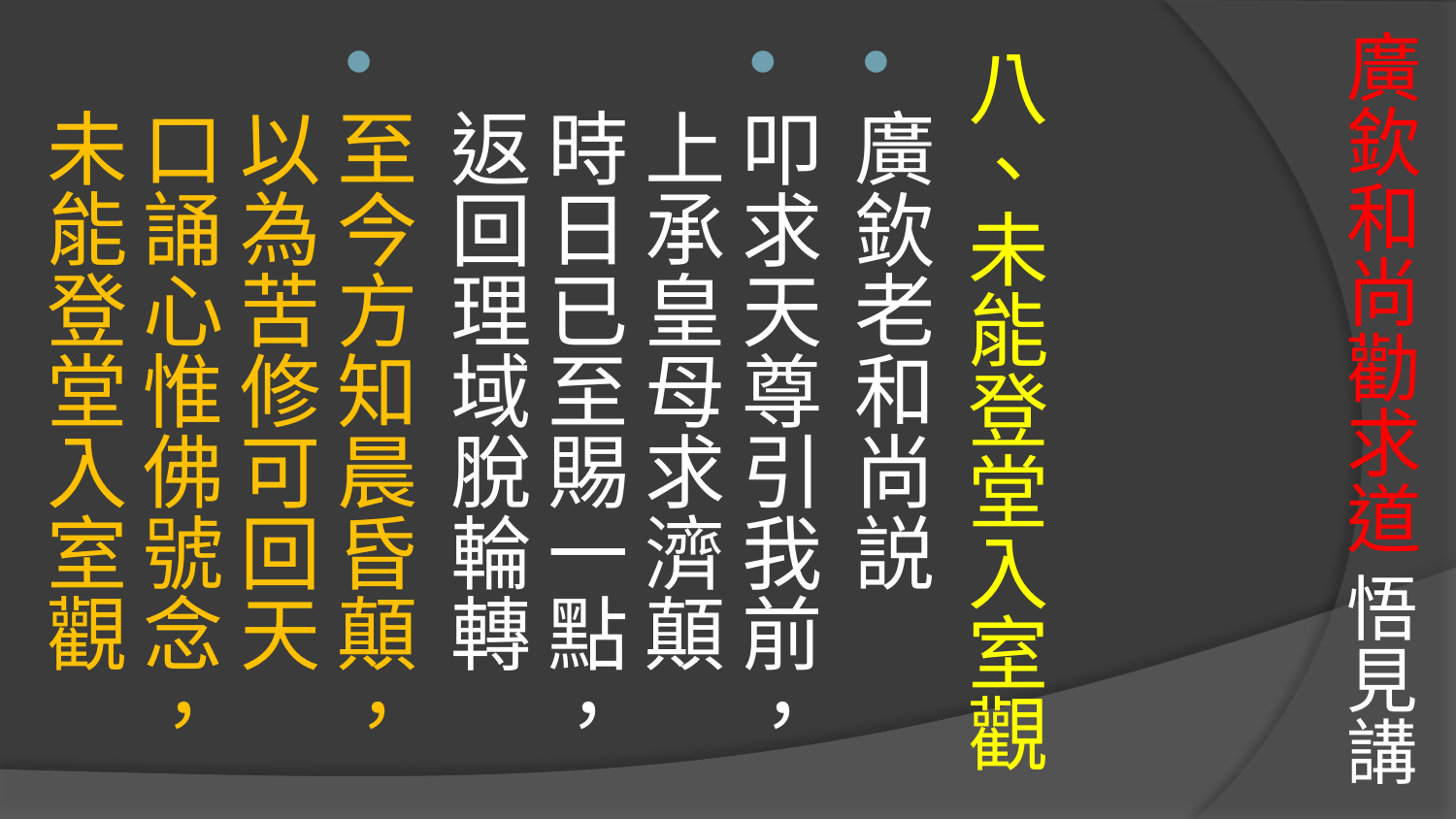

# 廣欽和尚勸求道 悟見講
八、未能登堂入室觀
廣欽老和尚説
叩求天尊引我前，上承皇母求濟顛
時日已至賜一點，返回理域脫輪轉
至今方知晨昏顛，以為苦修可回天
口誦心惟佛號念，未能登堂入室觀